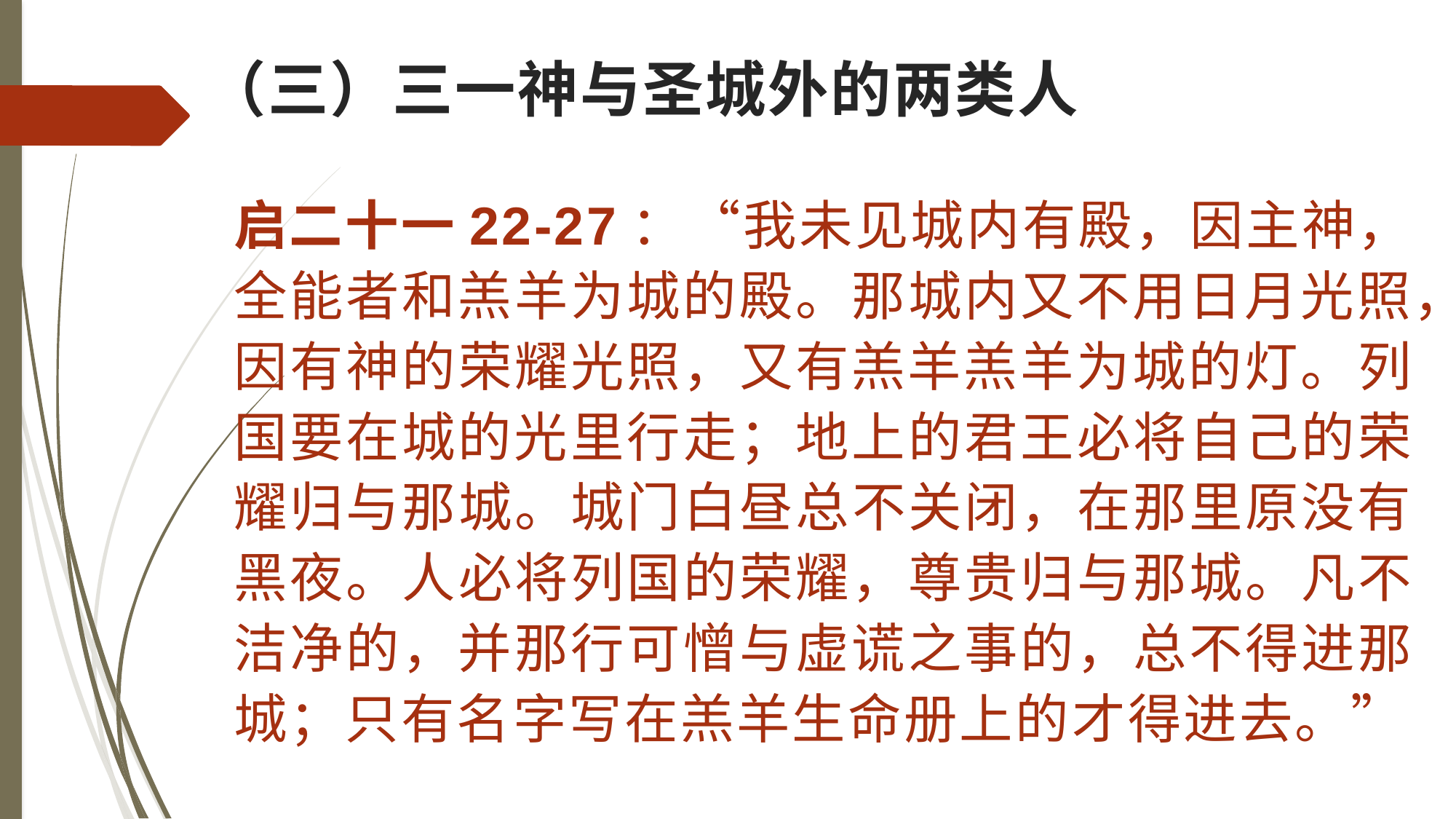

# （三）三一神与圣城外的两类人
启二十一22-27：“我未见城内有殿，因主神，全能者和羔羊为城的殿。那城内又不用日月光照，因有神的荣耀光照，又有羔羊羔羊为城的灯。列国要在城的光里行走；地上的君王必将自己的荣耀归与那城。城门白昼总不关闭，在那里原没有黑夜。人必将列国的荣耀，尊贵归与那城。凡不洁净的，并那行可憎与虚谎之事的，总不得进那城；只有名字写在羔羊生命册上的才得进去。”